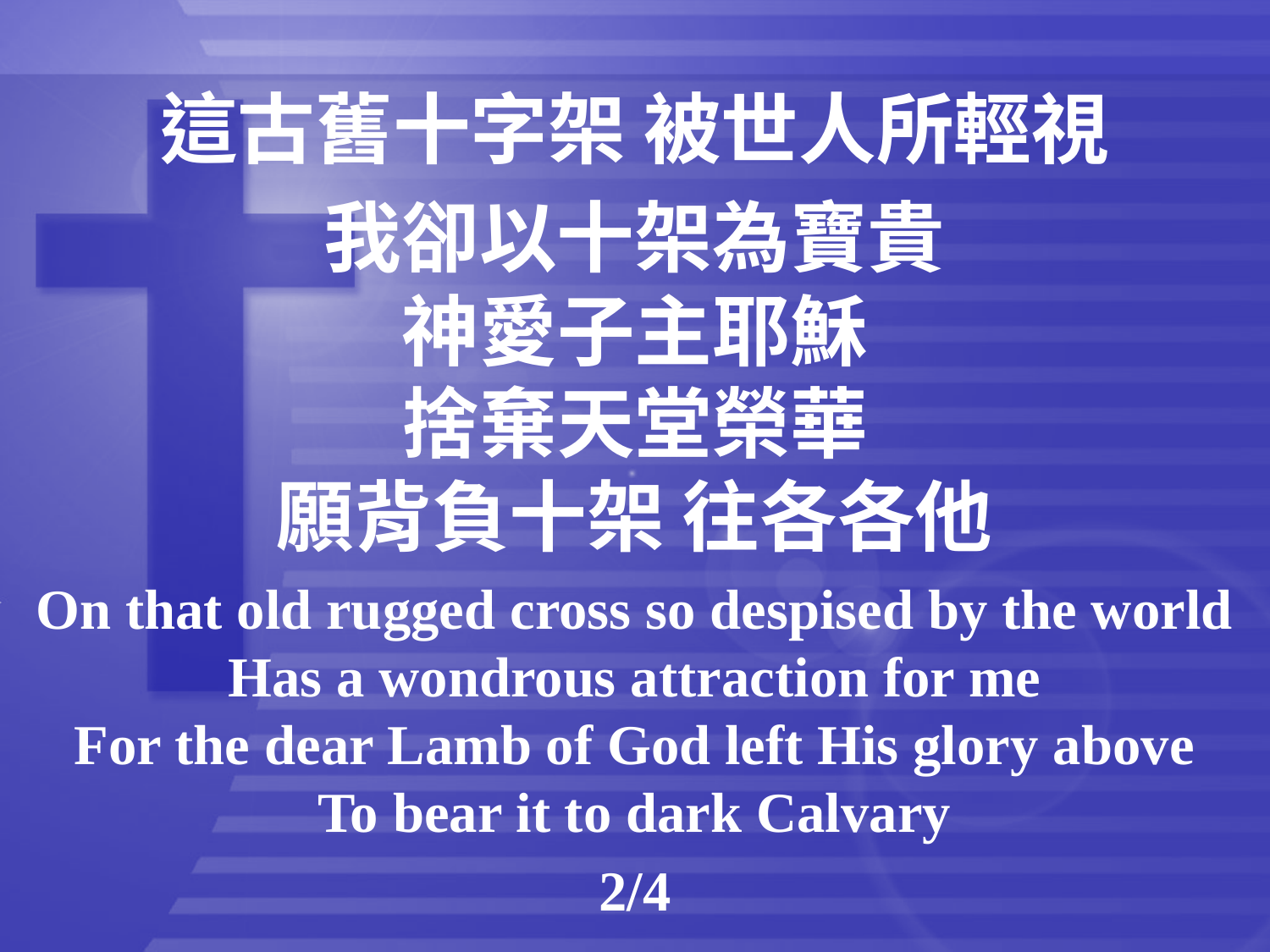

這古舊十字架 被世人所輕視
我卻以十架為寶貴
神愛子主耶穌
捨棄天堂榮華
願背負十架 往各各他
On that old rugged cross so despised by the world
Has a wondrous attraction for me
For the dear Lamb of God left His glory above
To bear it to dark Calvary
2/4